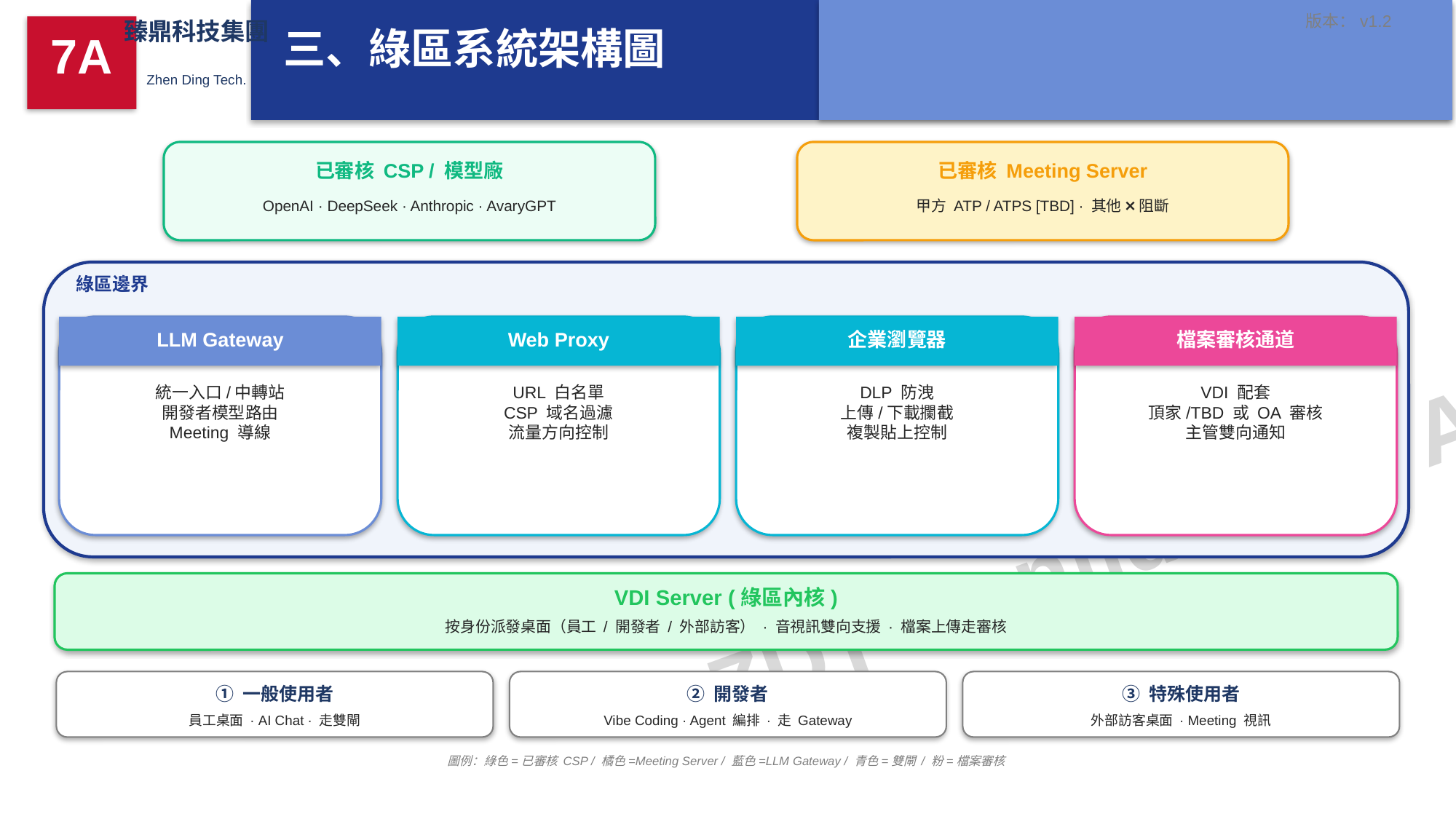

版本：v1.2
臻鼎科技集團

三、綠區系統架構圖
7A
Zhen Ding Tech.

已審核 CSP / 模型廠
已審核 Meeting Server
OpenAI · DeepSeek · Anthropic · AvaryGPT
甲方 ATP / ATPS [TBD] · 其他 ❌ 阻斷

綠區邊界

LLM Gateway
Web Proxy
企業瀏覽器
檔案審核通道
統一入口/中轉站
開發者模型路由
Meeting 導線
URL 白名單
CSP 域名過濾
流量方向控制
DLP 防洩
上傳/下載攔截
複製貼上控制
VDI 配套
頂家/TBD 或 OA 審核
主管雙向通知
ZDT Confidential A

VDI Server (綠區內核)
按身份派發桌面（員工 / 開發者 / 外部訪客） · 音視訊雙向支援 · 檔案上傳走審核

① 一般使用者
② 開發者
③ 特殊使用者
員工桌面 · AI Chat · 走雙閘
Vibe Coding · Agent 編排 · 走 Gateway
外部訪客桌面 · Meeting 視訊
圖例：綠色=已審核 CSP / 橘色=Meeting Server / 藍色=LLM Gateway / 青色=雙閘 / 粉=檔案審核